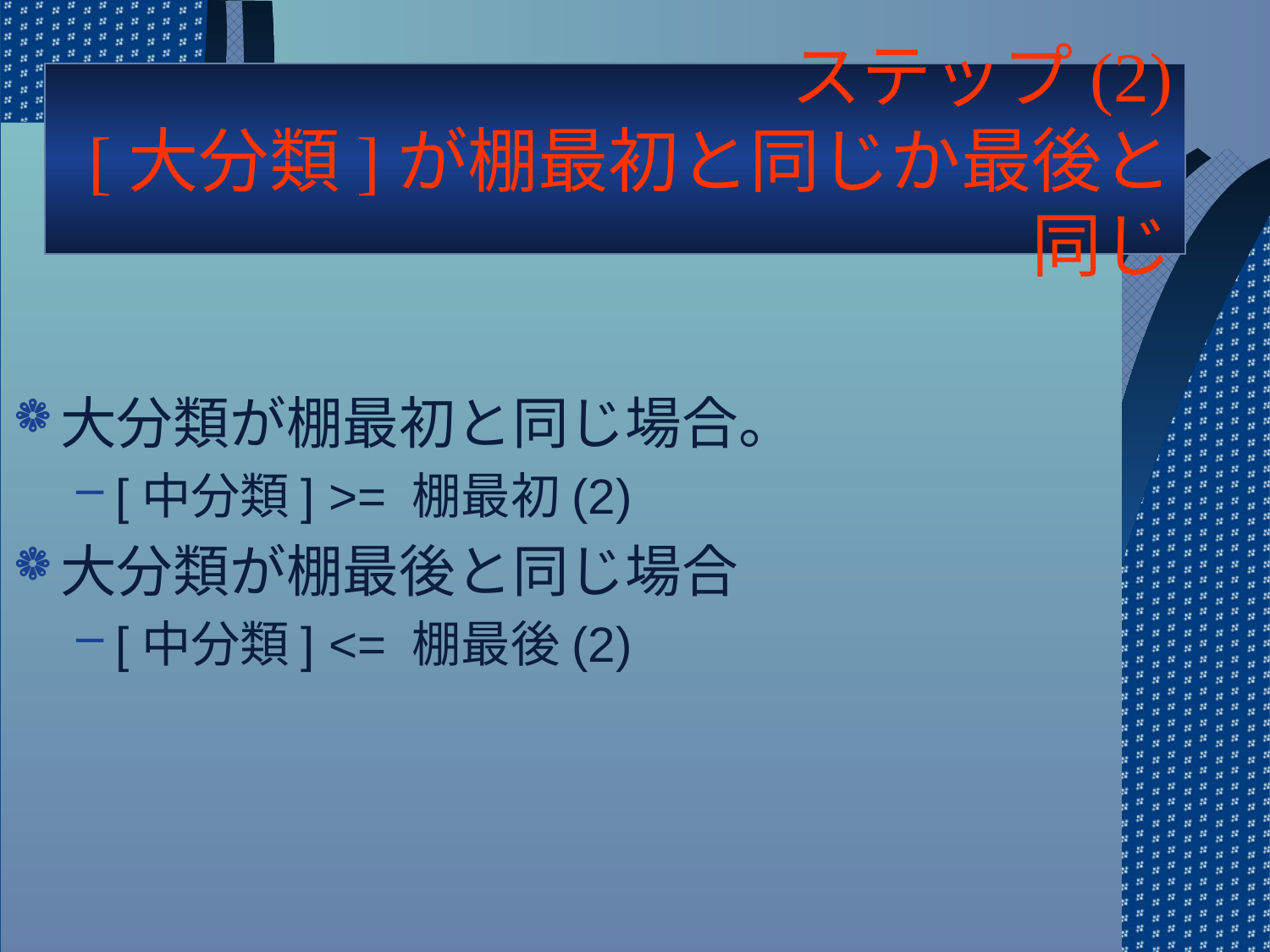

# ステップ(2) [大分類]が棚最初と同じか最後と同じ
大分類が棚最初と同じ場合。
[中分類] >= 棚最初(2)
大分類が棚最後と同じ場合
[中分類] <= 棚最後(2)